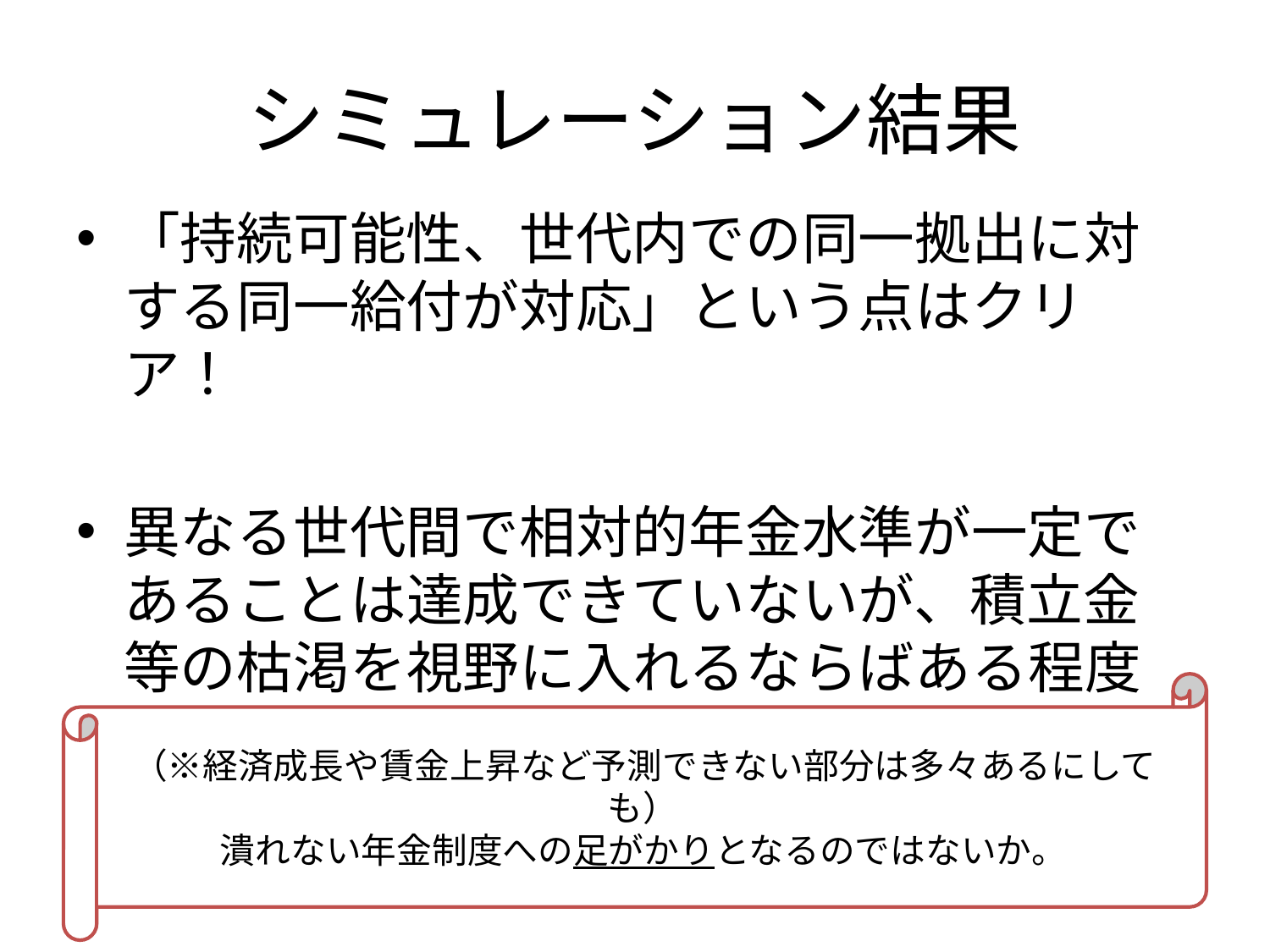

# シミュレーション結果
「持続可能性、世代内での同一拠出に対する同一給付が対応」という点はクリア！

異なる世代間で相対的年金水準が一定であることは達成できていないが、積立金等の枯渇を視野に入れるならばある程度の水準低下は仕方ない。
（※経済成長や賃金上昇など予測できない部分は多々あるにしても）
潰れない年金制度への足がかりとなるのではないか。